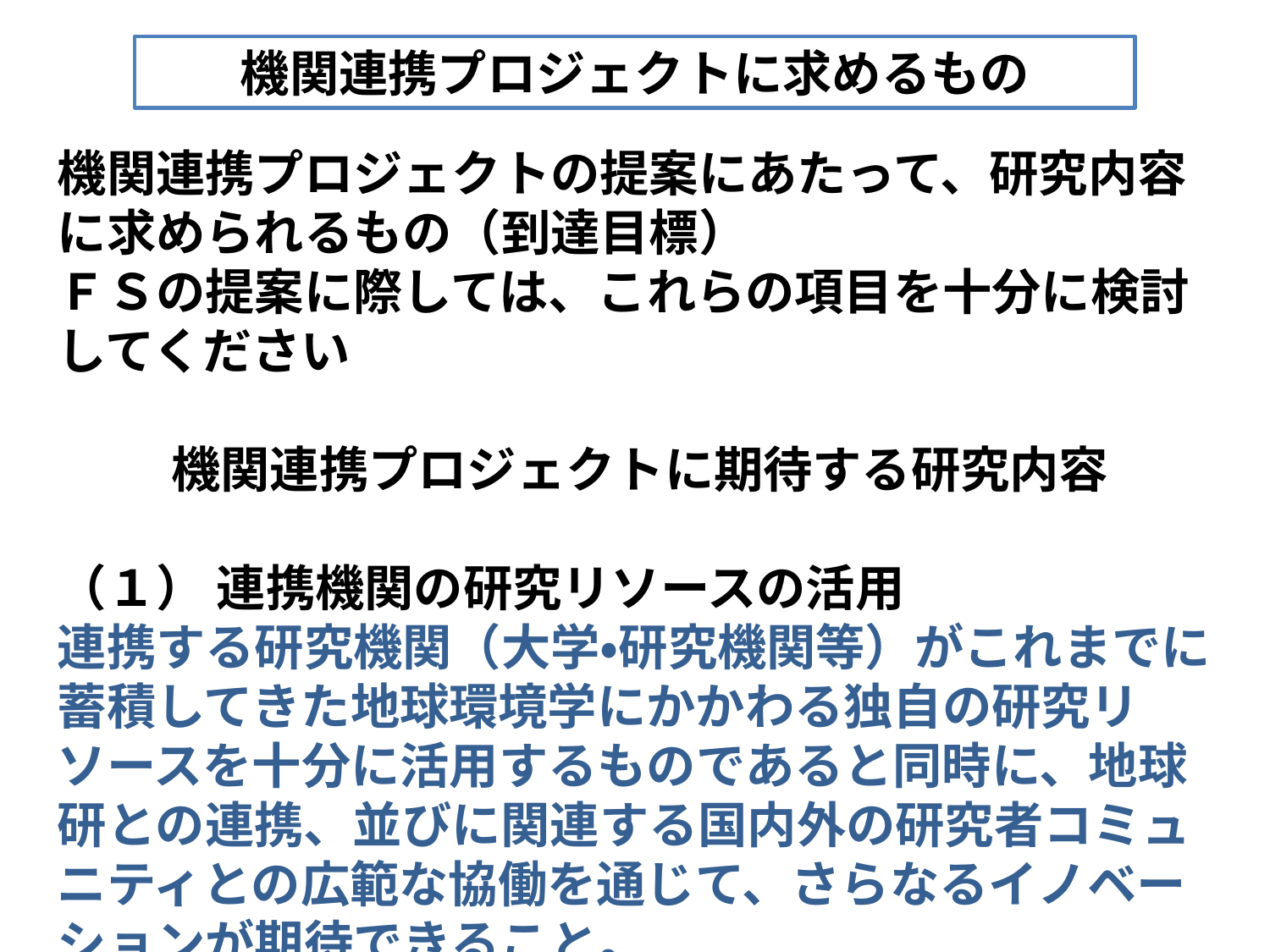

機関連携プロジェクトに求めるもの
機関連携プロジェクトの提案にあたって、研究内容に求められるもの（到達目標）
ＦＳの提案に際しては、これらの項目を十分に検討してください

機関連携プロジェクトに期待する研究内容

（１） 連携機関の研究リソースの活用
連携する研究機関（大学・研究機関等）がこれまでに蓄積してきた地球環境学にかかわる独自の研究リソースを十分に活用するものであると同時に、地球研との連携、並びに関連する国内外の研究者コミュニティとの広範な協働を通じて、さらなるイノベーションが期待できること。